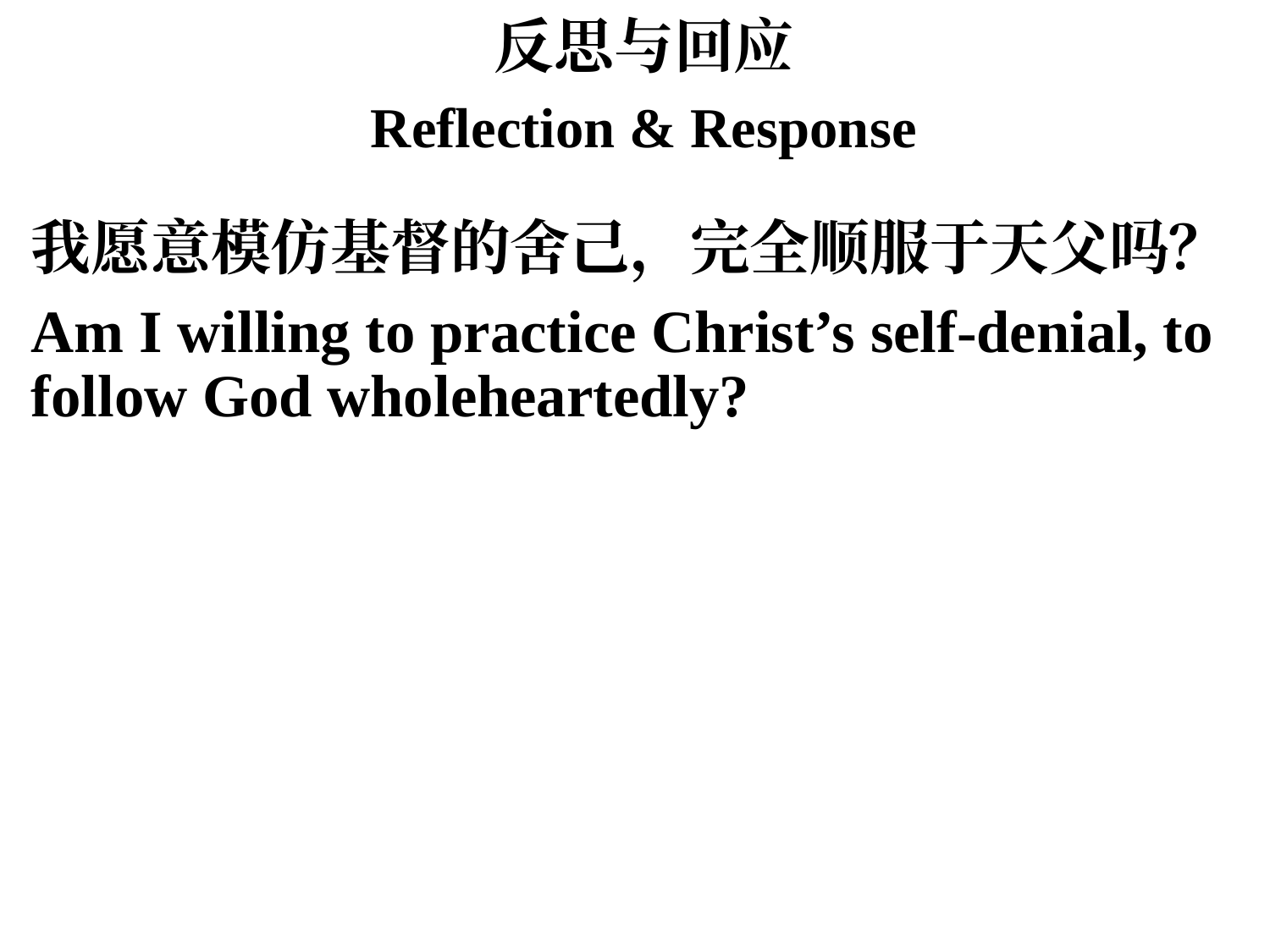

反思与回应
Reflection & Response

我愿意模仿基督的舍己，完全顺服于天父吗？
Am I willing to practice Christ’s self-denial, to follow God wholeheartedly?